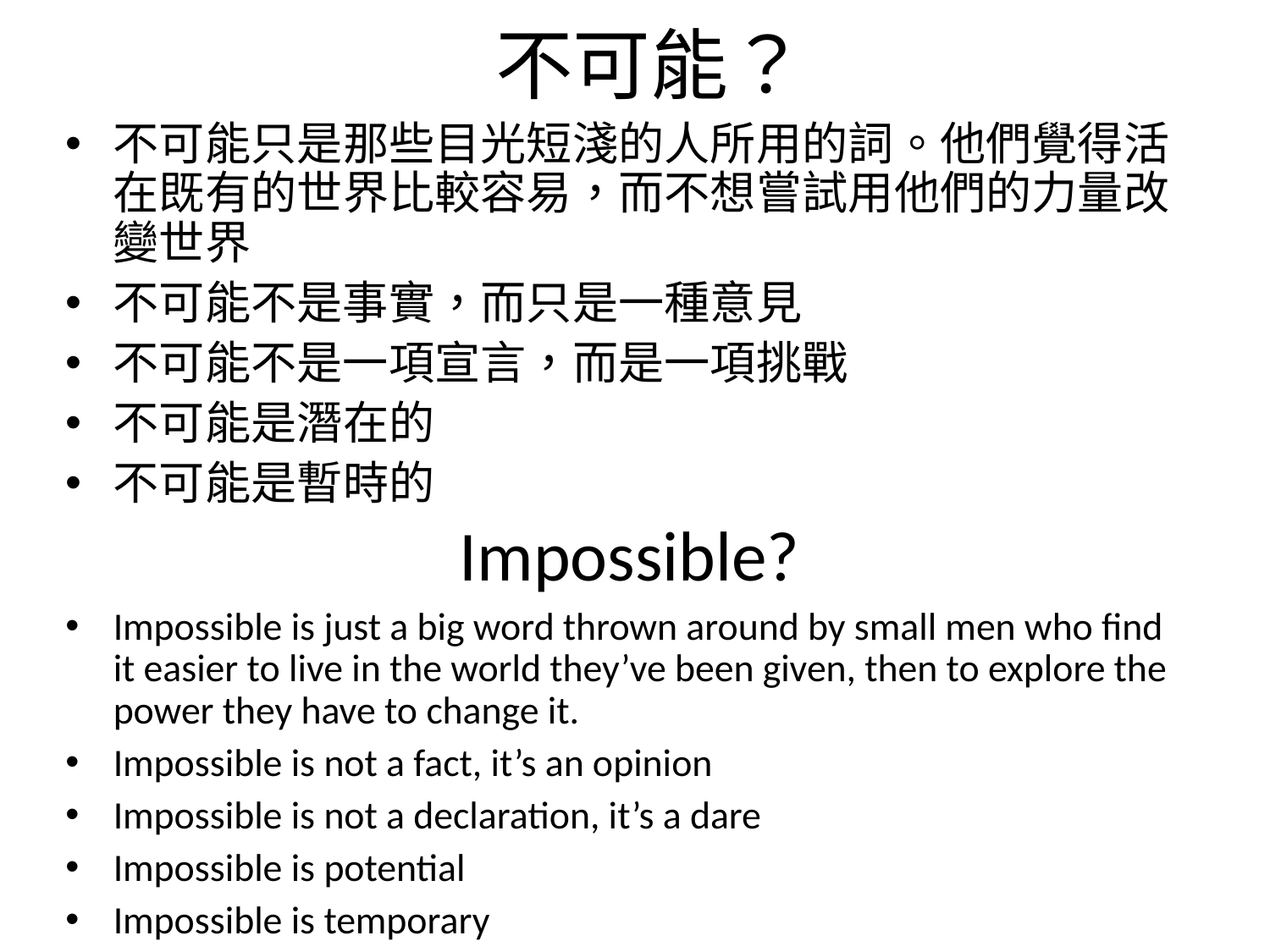

# 不可能？
不可能只是那些目光短淺的人所用的詞。他們覺得活在既有的世界比較容易，而不想嘗試用他們的力量改變世界
不可能不是事實，而只是一種意見
不可能不是一項宣言，而是一項挑戰
不可能是潛在的
不可能是暫時的
Impossible?
Impossible is just a big word thrown around by small men who find it easier to live in the world they’ve been given, then to explore the power they have to change it.
Impossible is not a fact, it’s an opinion
Impossible is not a declaration, it’s a dare
Impossible is potential
Impossible is temporary